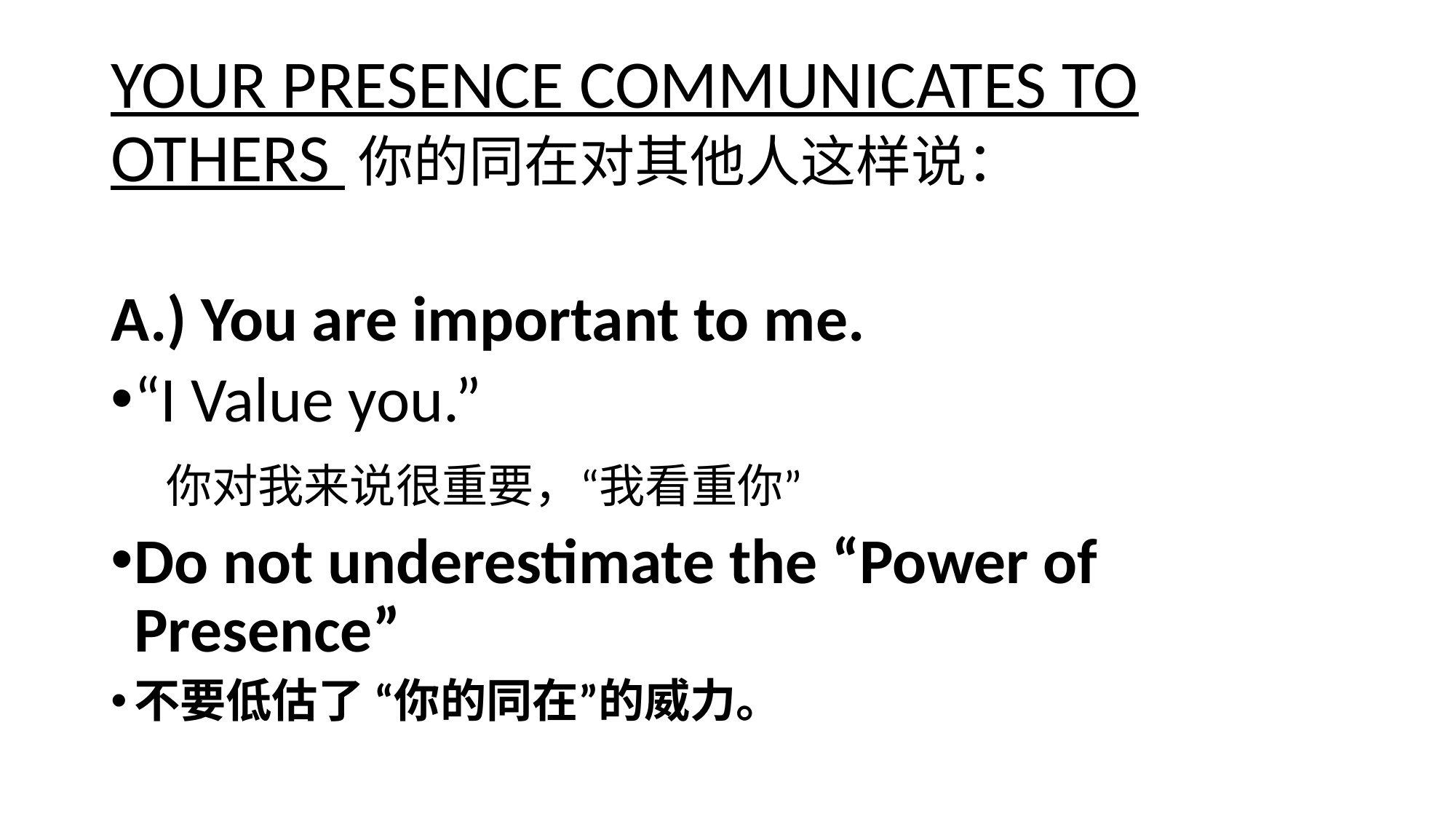

# YOUR PRESENCE COMMUNICATES TO OTHERS 你的同在对其他人这样说：
A.) You are important to me.
“I Value you.”
   你对我来说很重要，“我看重你”
Do not underestimate the “Power of Presence”
不要低估了 “你的同在”的威力。